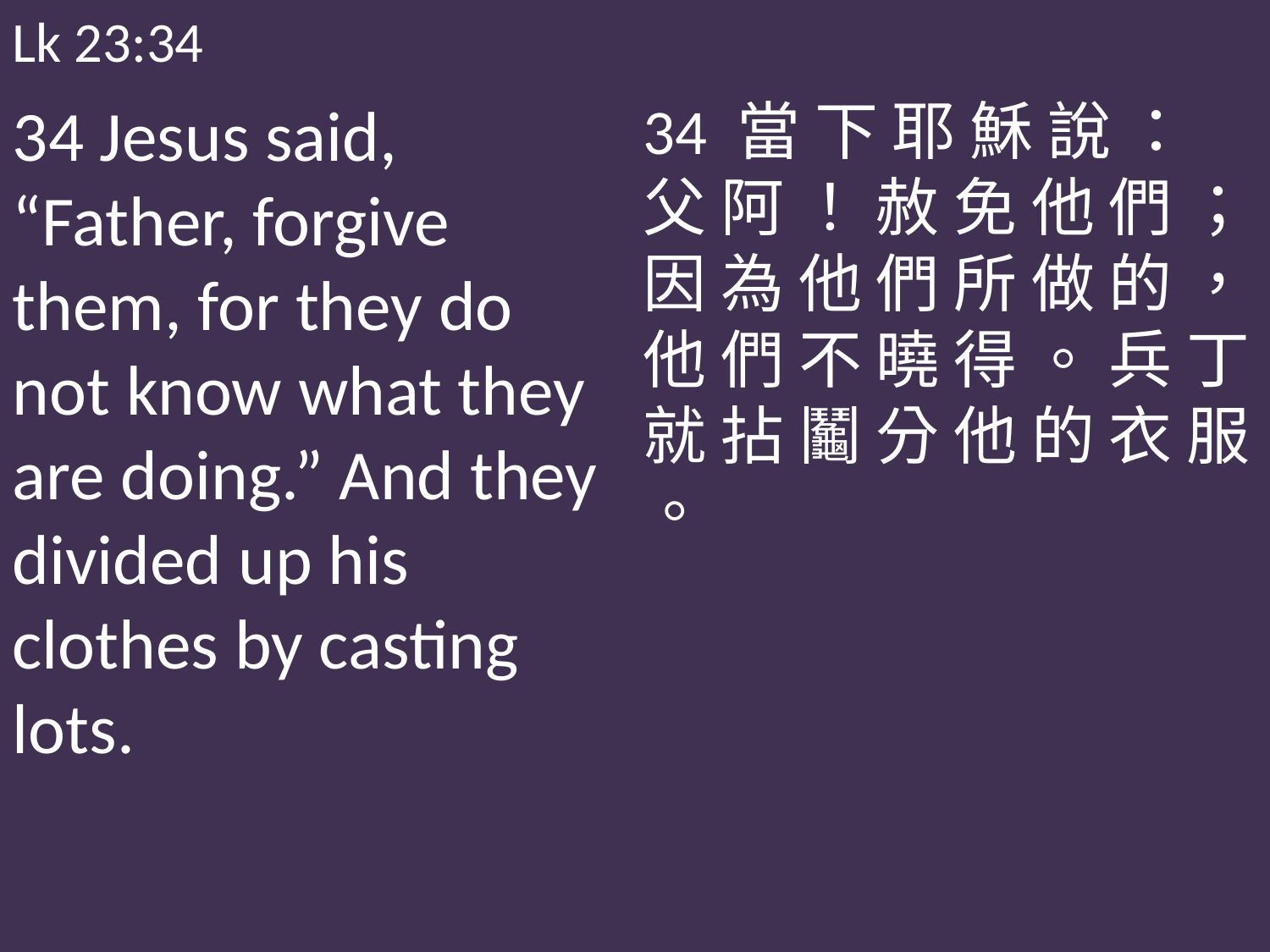

Lk 23:34
34 Jesus said, “Father, forgive them, for they do not know what they are doing.” And they divided up his clothes by casting lots.
34 當 下 耶 穌 說 ： 父 阿 ！ 赦 免 他 們 ； 因 為 他 們 所 做 的 ， 他 們 不 曉 得 。 兵 丁 就 拈 鬮 分 他 的 衣 服 。